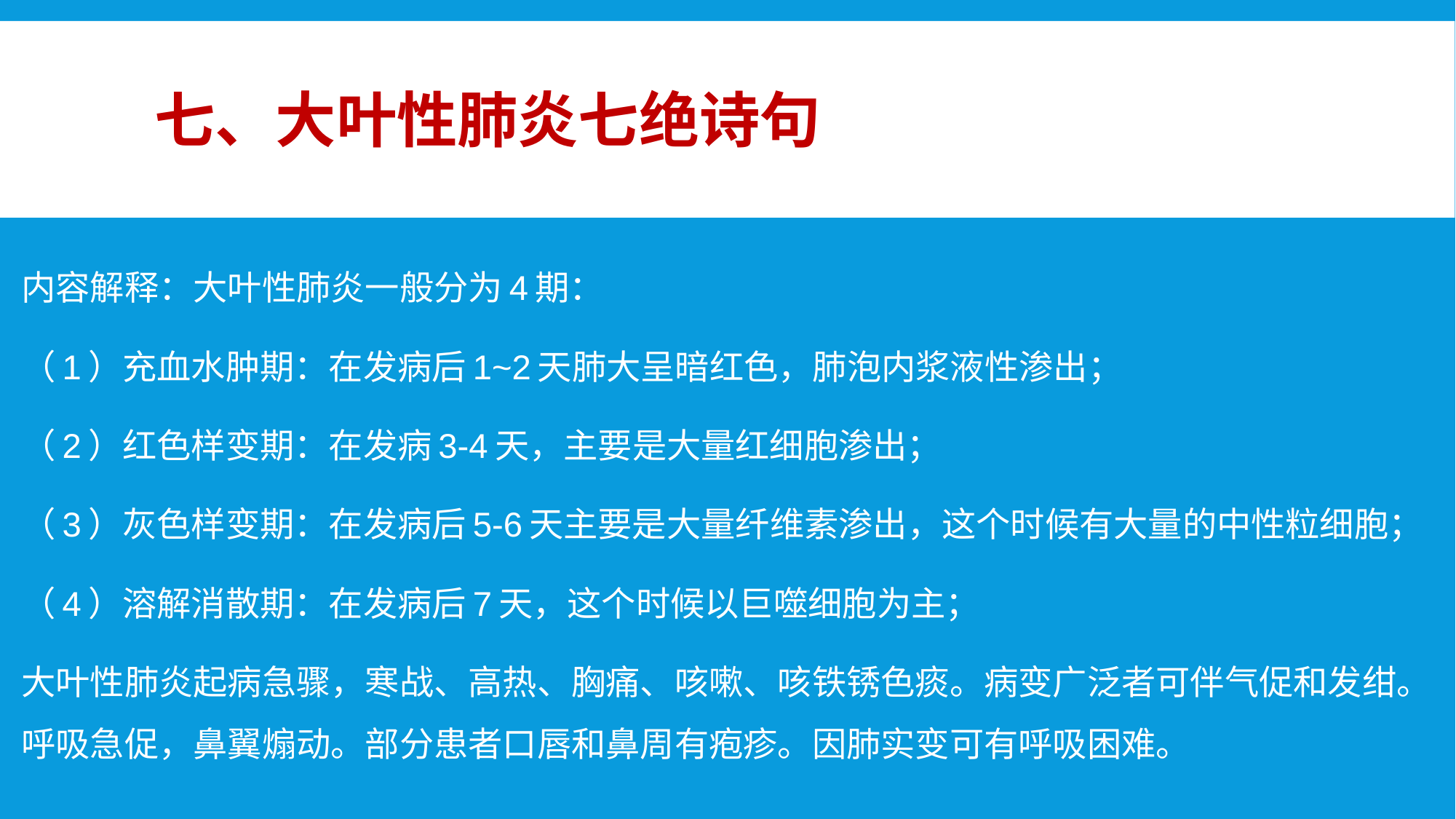

# 七、大叶性肺炎七绝诗句
内容解释：大叶性肺炎一般分为4期：
（1）充血水肿期：在发病后1~2天肺大呈暗红色，肺泡内浆液性渗出；
（2）红色样变期：在发病3-4天，主要是大量红细胞渗出；
（3）灰色样变期：在发病后5-6天主要是大量纤维素渗出，这个时候有大量的中性粒细胞；
（4）溶解消散期：在发病后7天，这个时候以巨噬细胞为主；
大叶性肺炎起病急骤，寒战、高热、胸痛、咳嗽、咳铁锈色痰。病变广泛者可伴气促和发绀。呼吸急促，鼻翼煽动。部分患者口唇和鼻周有疱疹。因肺实变可有呼吸困难。